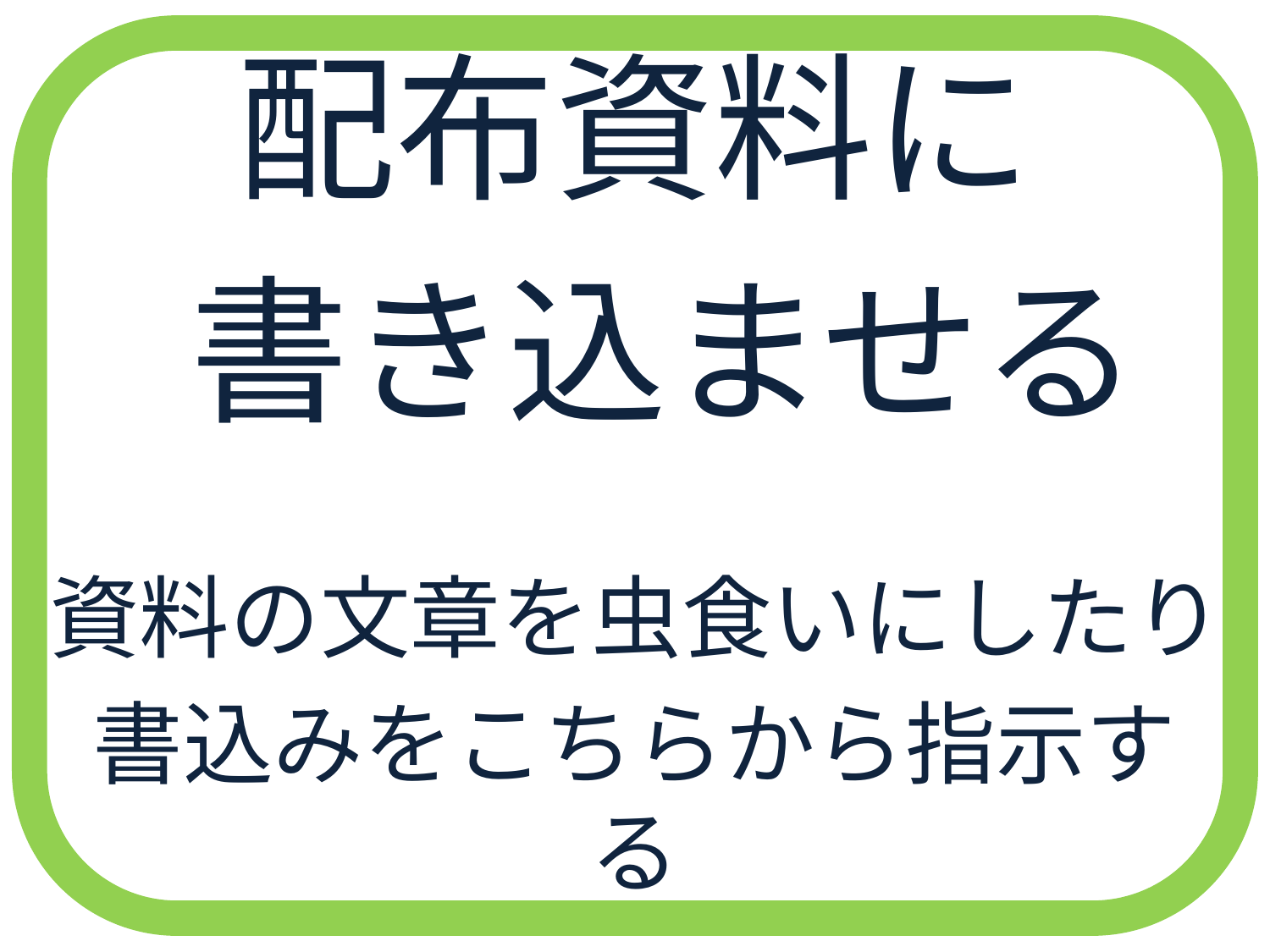

配布資料に
 書き込ませる

資料の文章を虫食いにしたり、
書込みをこちらから指示する